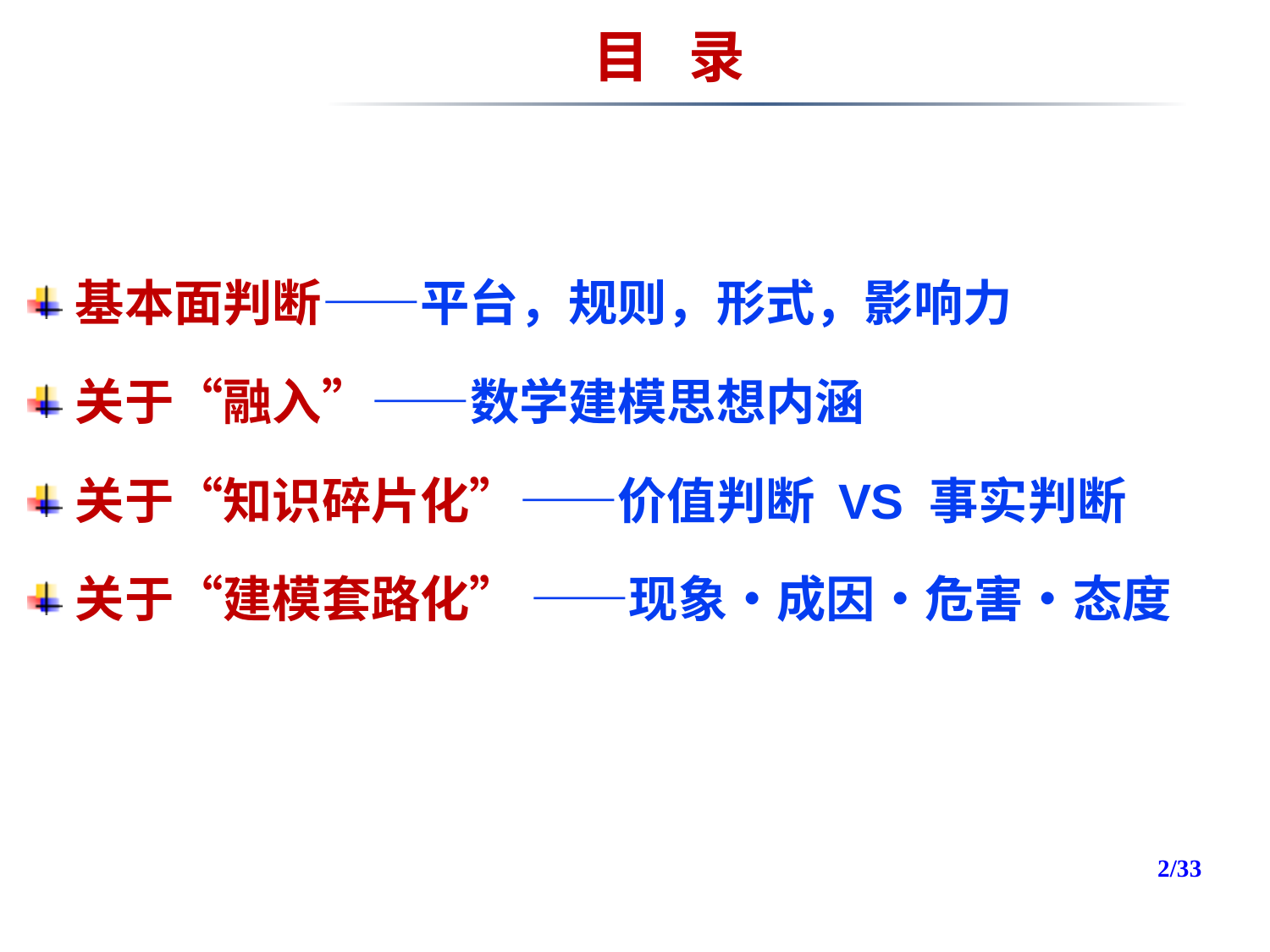

目   录
基本面判断——平台，规则，形式，影响力
关于“融入”——数学建模思想内涵
关于“知识碎片化”——价值判断 VS 事实判断
关于“建模套路化” ——现象•成因•危害•态度